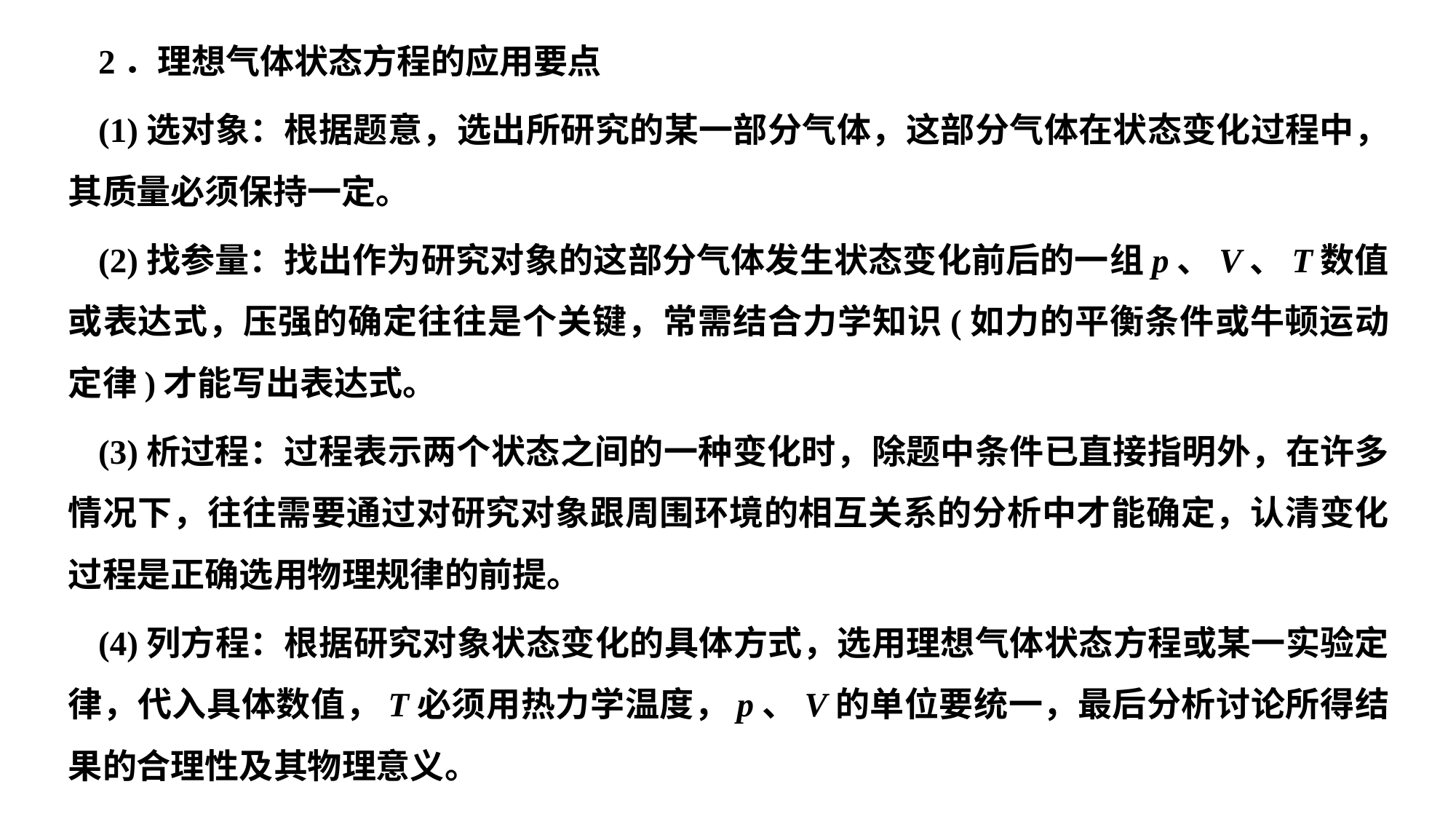

2．理想气体状态方程的应用要点
(1)选对象：根据题意，选出所研究的某一部分气体，这部分气体在状态变化过程中，其质量必须保持一定。
(2)找参量：找出作为研究对象的这部分气体发生状态变化前后的一组p、V、T数值或表达式，压强的确定往往是个关键，常需结合力学知识(如力的平衡条件或牛顿运动定律)才能写出表达式。
(3)析过程：过程表示两个状态之间的一种变化时，除题中条件已直接指明外，在许多情况下，往往需要通过对研究对象跟周围环境的相互关系的分析中才能确定，认清变化过程是正确选用物理规律的前提。
(4)列方程：根据研究对象状态变化的具体方式，选用理想气体状态方程或某一实验定律，代入具体数值，T必须用热力学温度，p、V的单位要统一，最后分析讨论所得结果的合理性及其物理意义。